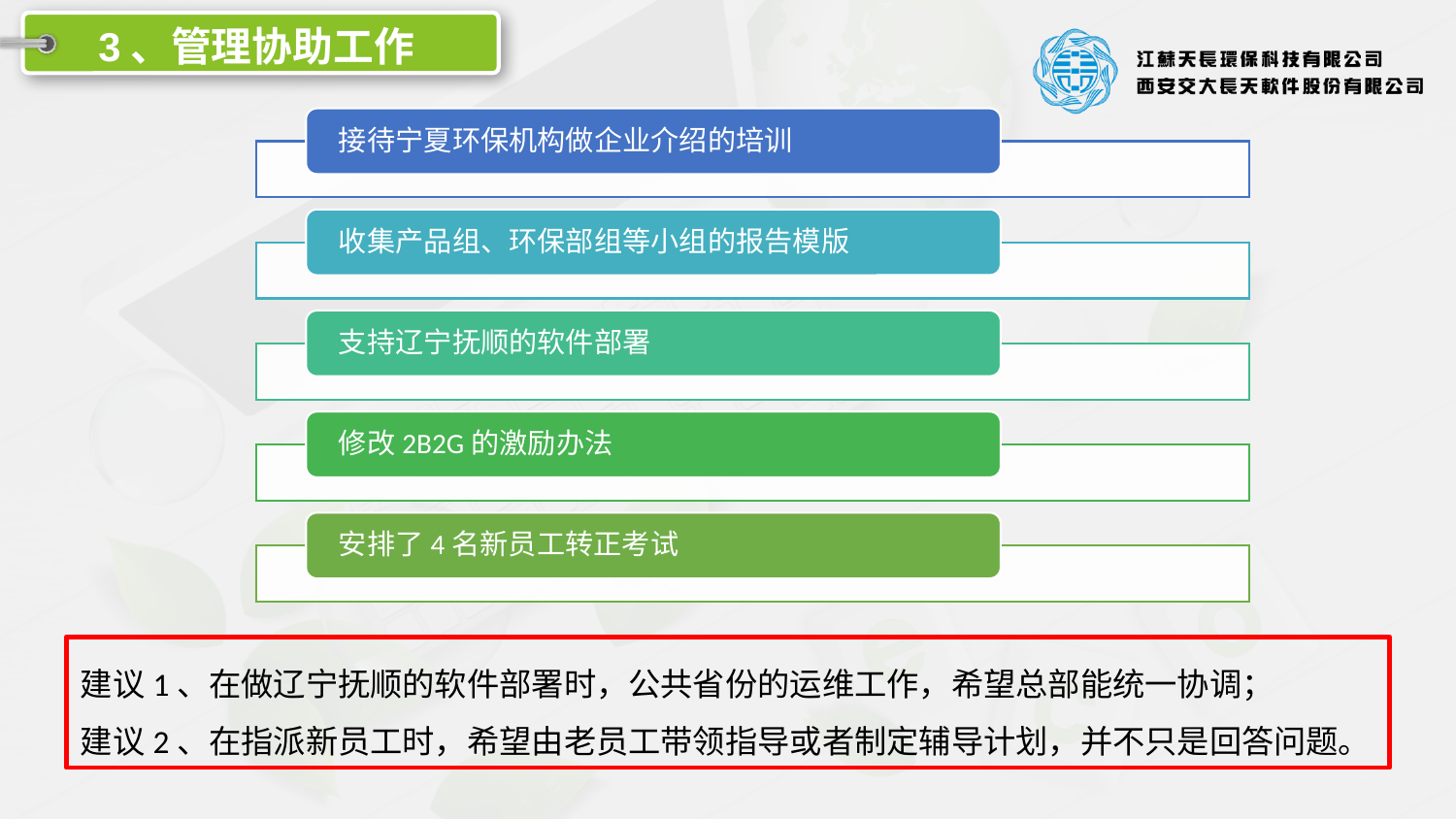

3、管理协助工作

接待宁夏环保机构做企业介绍的培训
收集产品组、环保部组等小组的报告模版
支持辽宁抚顺的软件部署
修改2B2G的激励办法
安排了4名新员工转正考试
建议1、在做辽宁抚顺的软件部署时，公共省份的运维工作，希望总部能统一协调；
建议2、在指派新员工时，希望由老员工带领指导或者制定辅导计划，并不只是回答问题。